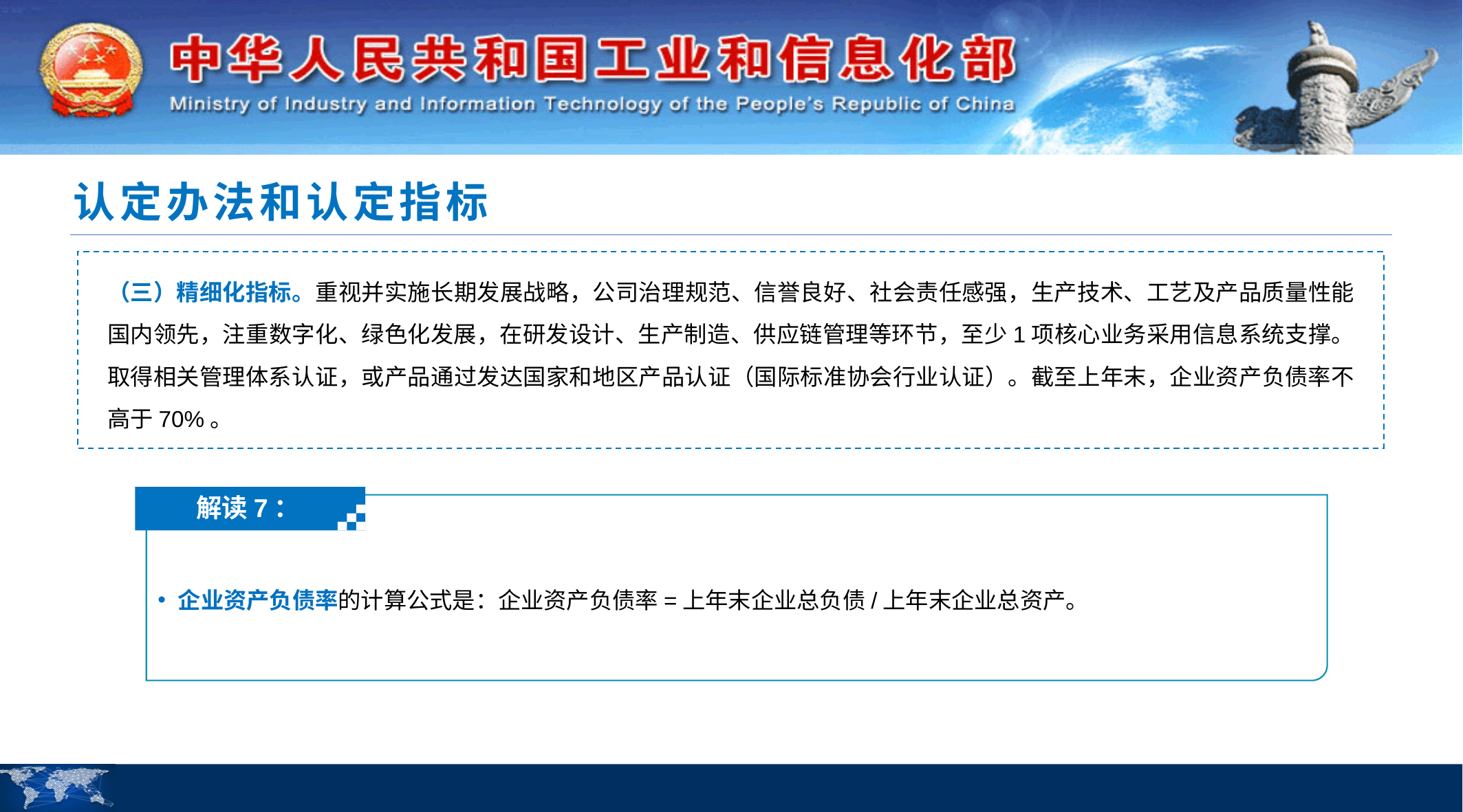

认定办法和认定指标
（三）精细化指标。重视并实施长期发展战略，公司治理规范、信誉良好、社会责任感强，生产技术、工艺及产品质量性能国内领先，注重数字化、绿色化发展，在研发设计、生产制造、供应链管理等环节，至少1项核心业务采用信息系统支撑。取得相关管理体系认证，或产品通过发达国家和地区产品认证（国际标准协会行业认证）。截至上年末，企业资产负债率不高于70%。

解读7：

企业资产负债率的计算公式是：企业资产负债率=上年末企业总负债/上年末企业总资产。
10